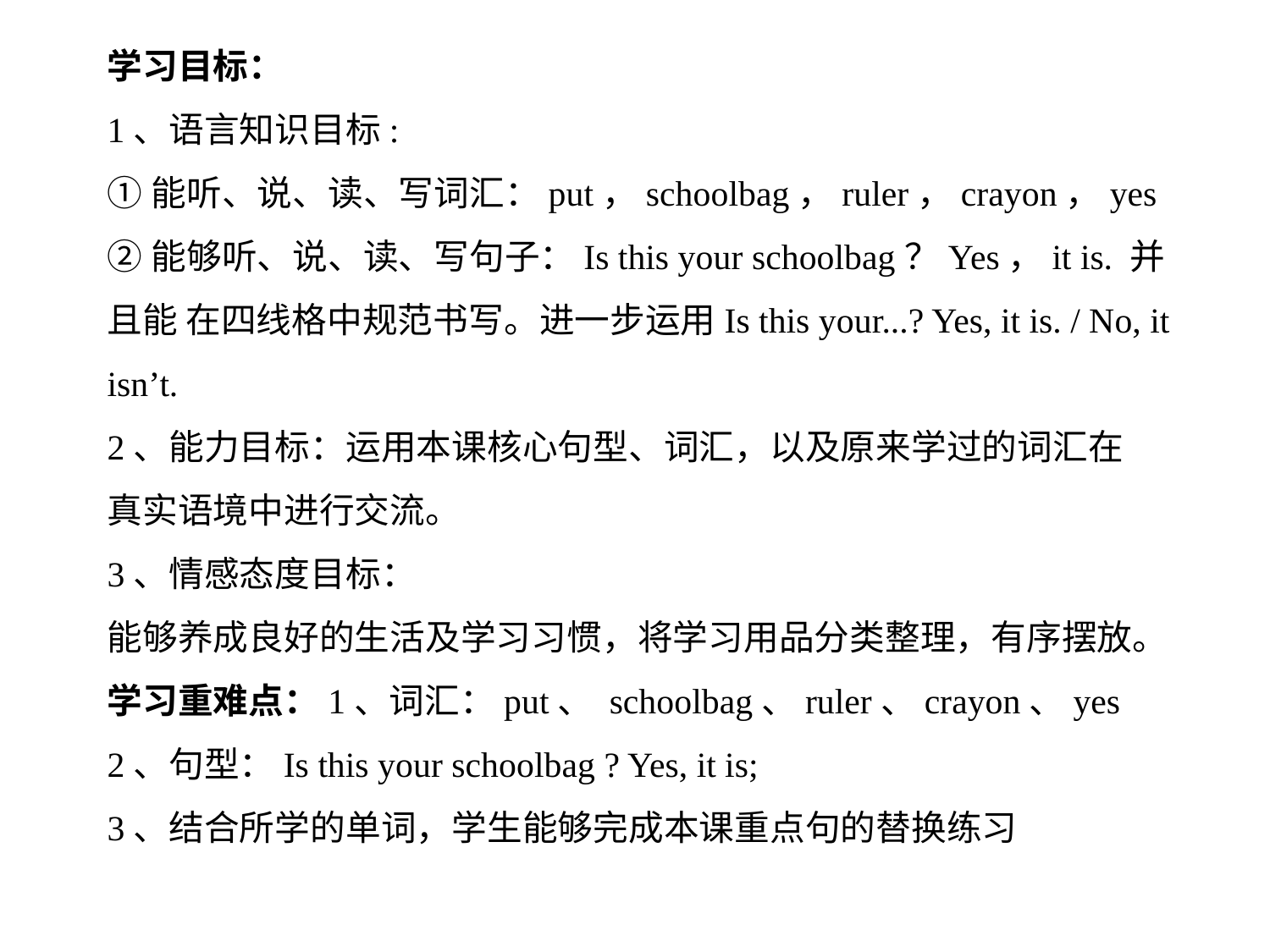

学习目标：
1、语言知识目标:
①能听、说、读、写词汇：put，schoolbag，ruler，crayon，yes
②能够听、说、读、写句子：Is this your schoolbag？Yes，it is. 并且能 在四线格中规范书写。进一步运用Is this your...? Yes, it is. / No, it isn’t.
2、能力目标：运用本课核心句型、词汇，以及原来学过的词汇在
真实语境中进行交流。
3、情感态度目标：
能够养成良好的生活及学习习惯，将学习用品分类整理，有序摆放。
学习重难点：1、词汇：put、 schoolbag、ruler、crayon、yes
2、句型：Is this your schoolbag ? Yes, it is;
3、结合所学的单词，学生能够完成本课重点句的替换练习